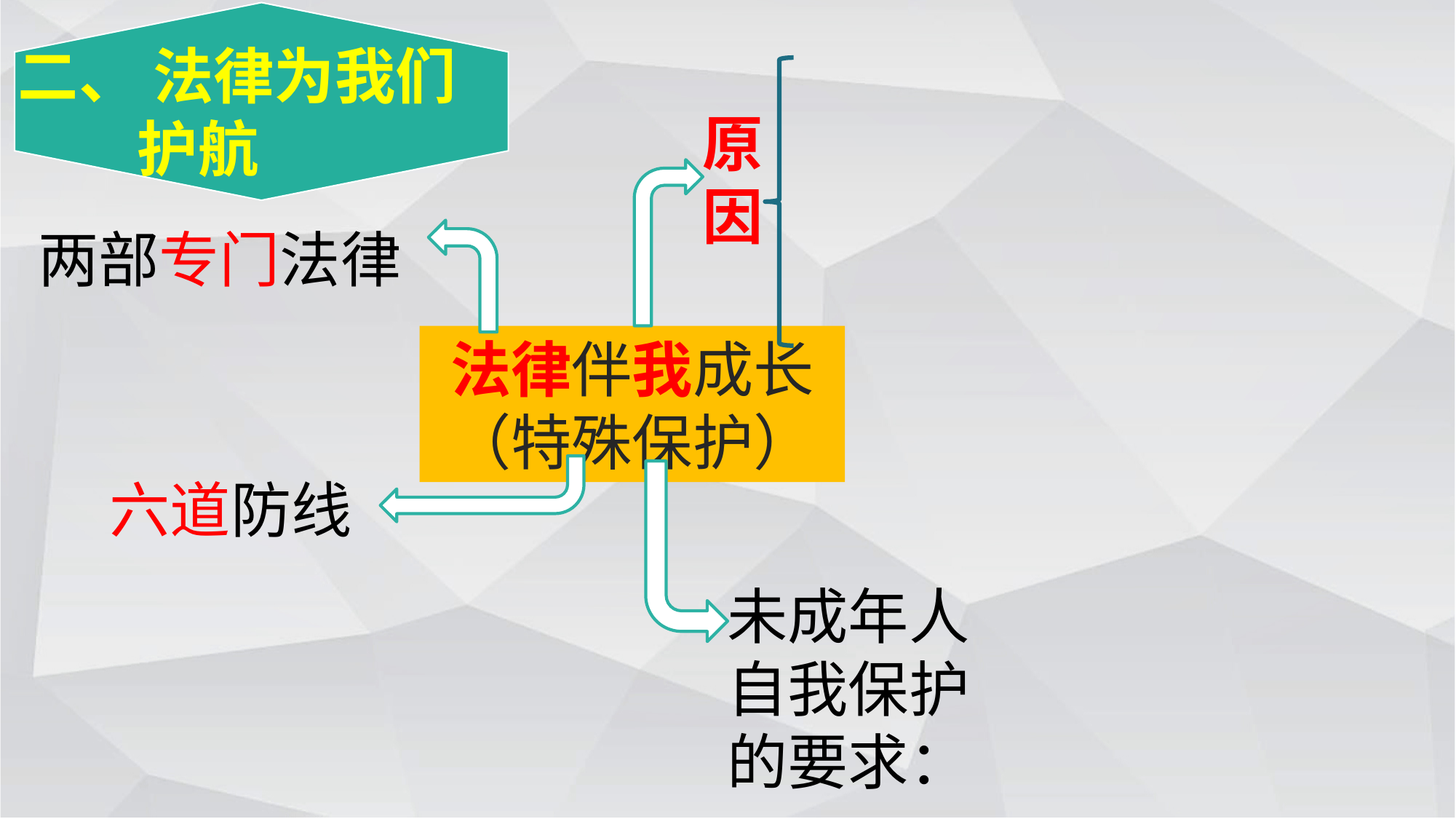

二、 法律为我们  护航

原因

两部专门法律

法律伴我成长
（特殊保护）

六道防线
未成年人自我保护的要求：